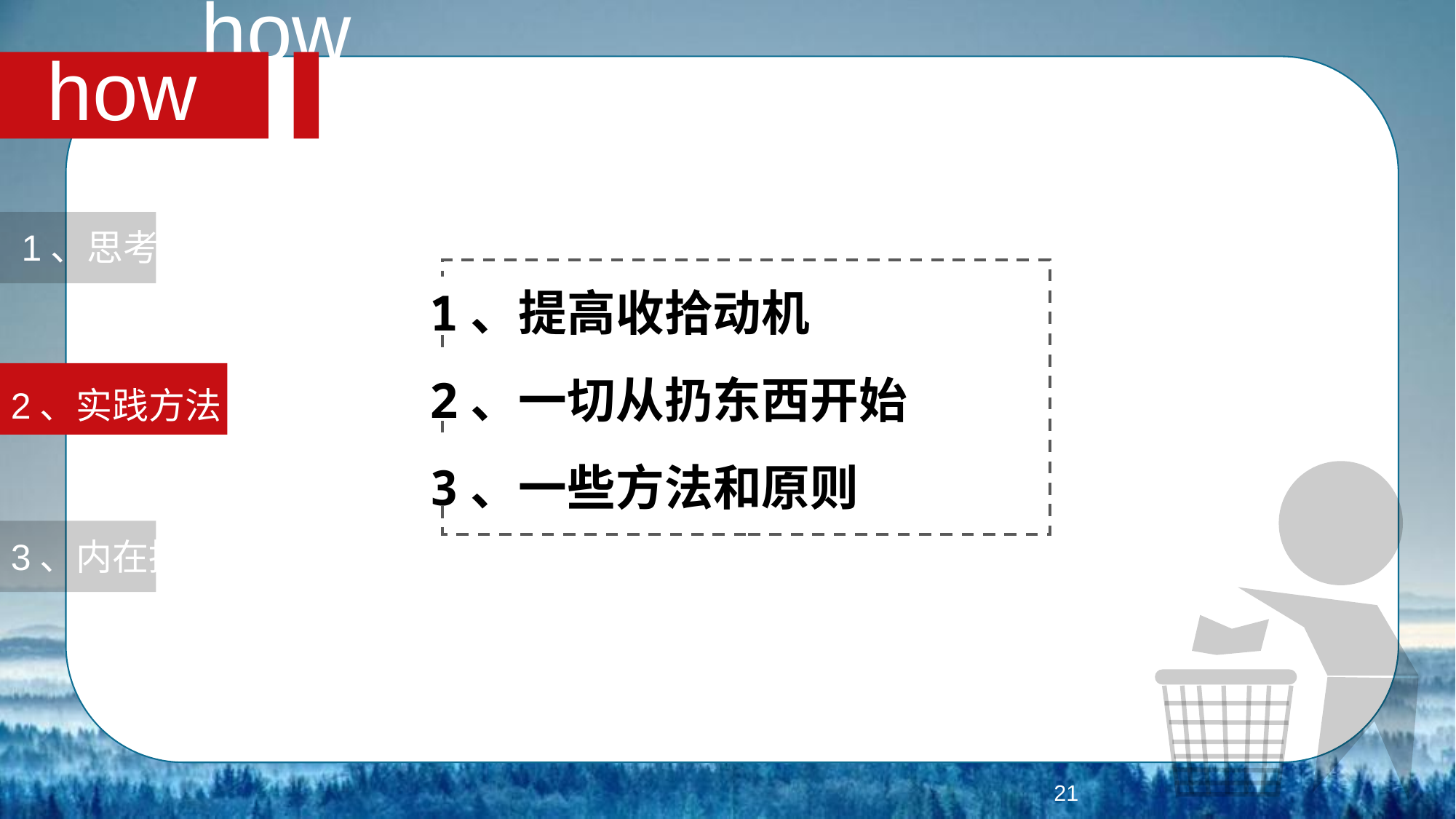

how
how

1、思考法则
1、提高收拾动机
2、一切从扔东西开始
3、一些方法和原则

2、实践方法

3、内在提升